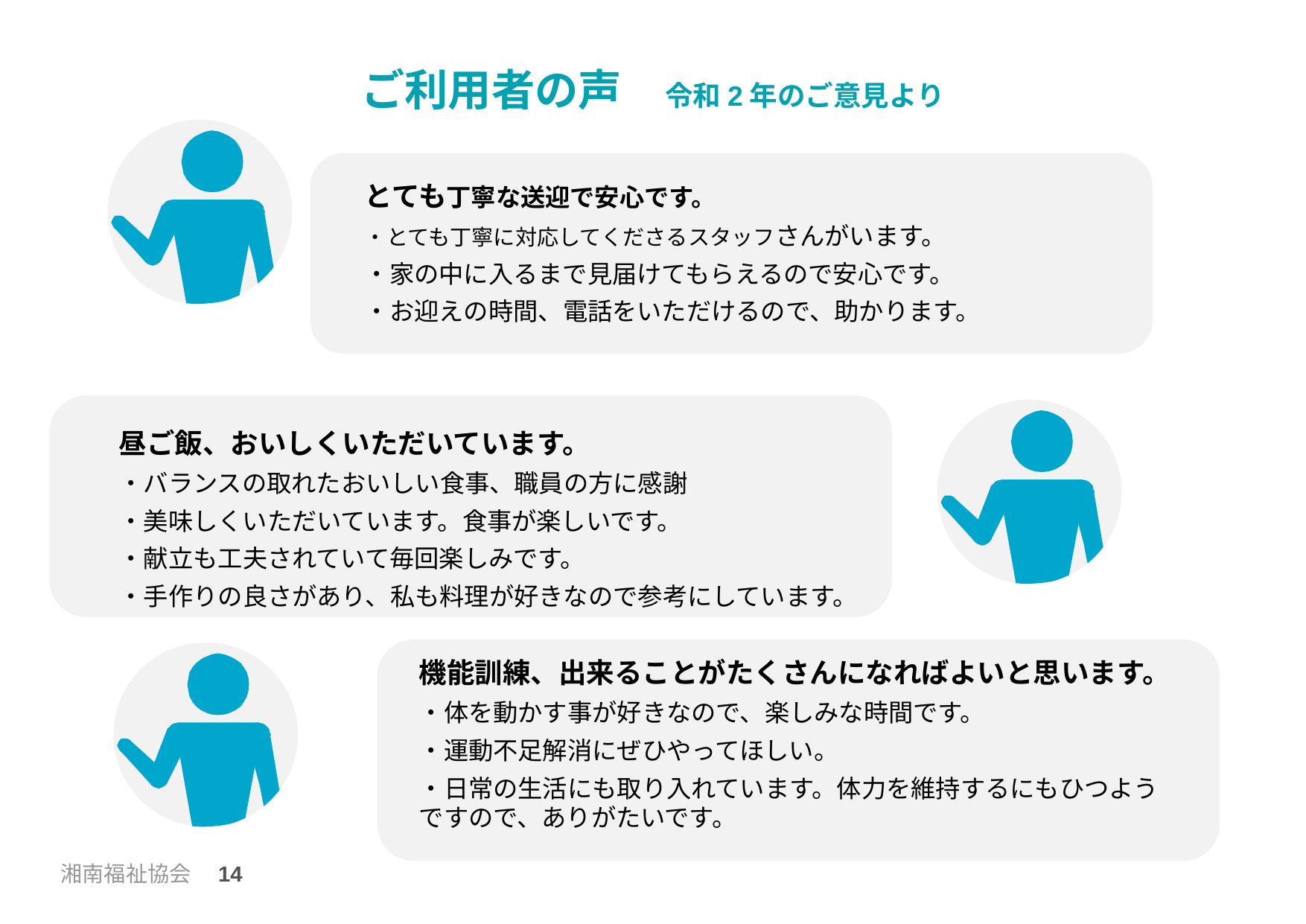

# ご利用者の声　令和2年のご意見より

とても丁寧な送迎で安心です。
・とても丁寧に対応してくださるスタッフさんがいます。
・家の中に入るまで見届けてもらえるので安心です。
・お迎えの時間、電話をいただけるので、助かります。

昼ご飯、おいしくいただいています。
・バランスの取れたおいしい食事、職員の方に感謝
・美味しくいただいています。食事が楽しいです。
・献立も工夫されていて毎回楽しみです。
・手作りの良さがあり、私も料理が好きなので参考にしています。

機能訓練、出来ることがたくさんになればよいと思います。
・体を動かす事が好きなので、楽しみな時間です。
・運動不足解消にぜひやってほしい。
・日常の生活にも取り入れています。体力を維持するにもひつようですので、ありがたいです。
湘南福祉協会　14